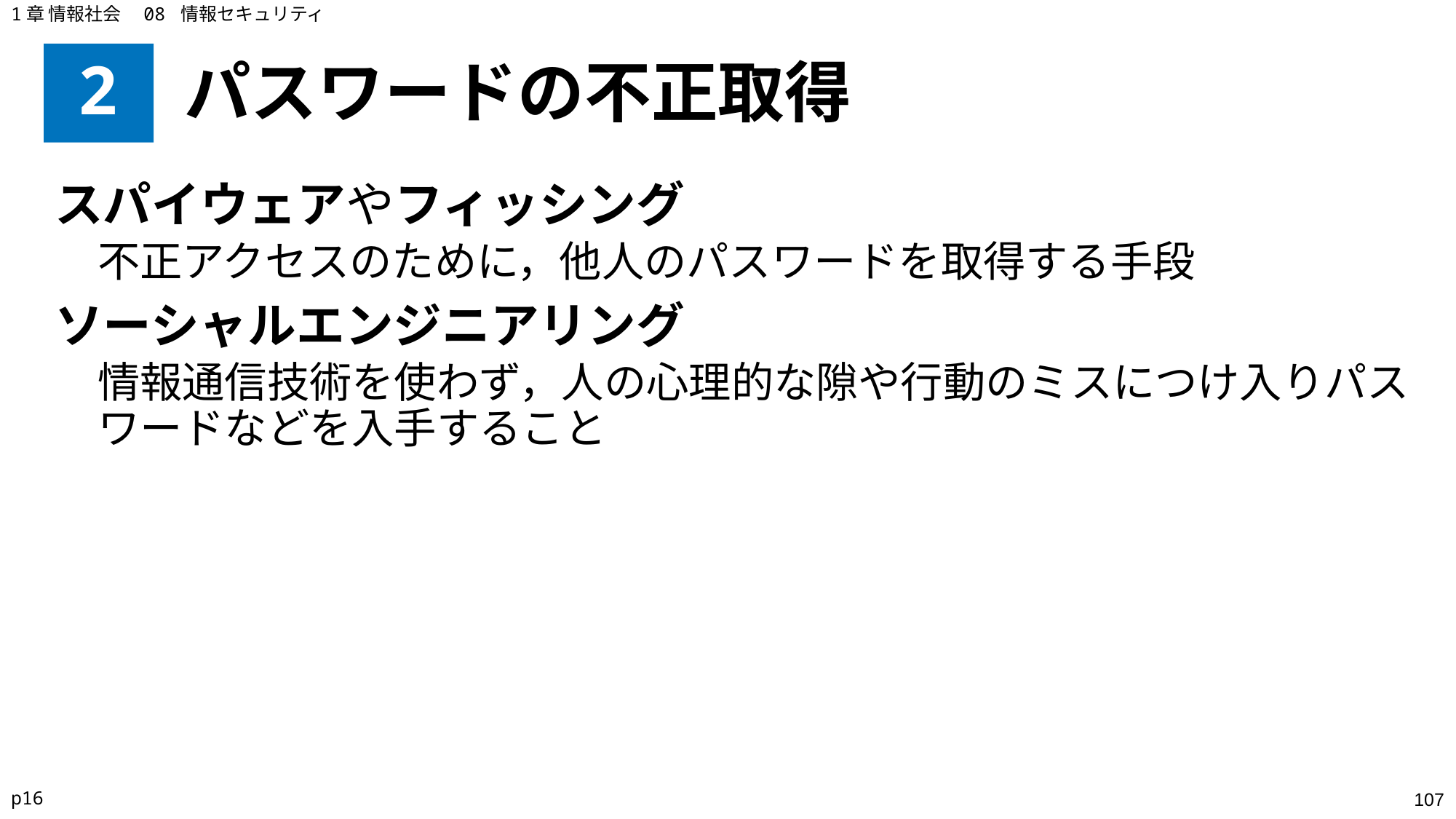

1章 情報社会　08 情報セキュリティ

# 2
パスワードの不正取得
スパイウェアやフィッシング
不正アクセスのために，他人のパスワードを取得する手段
ソーシャルエンジニアリング
情報通信技術を使わず，人の心理的な隙や行動のミスにつけ入りパスワードなどを入手すること
p16
107